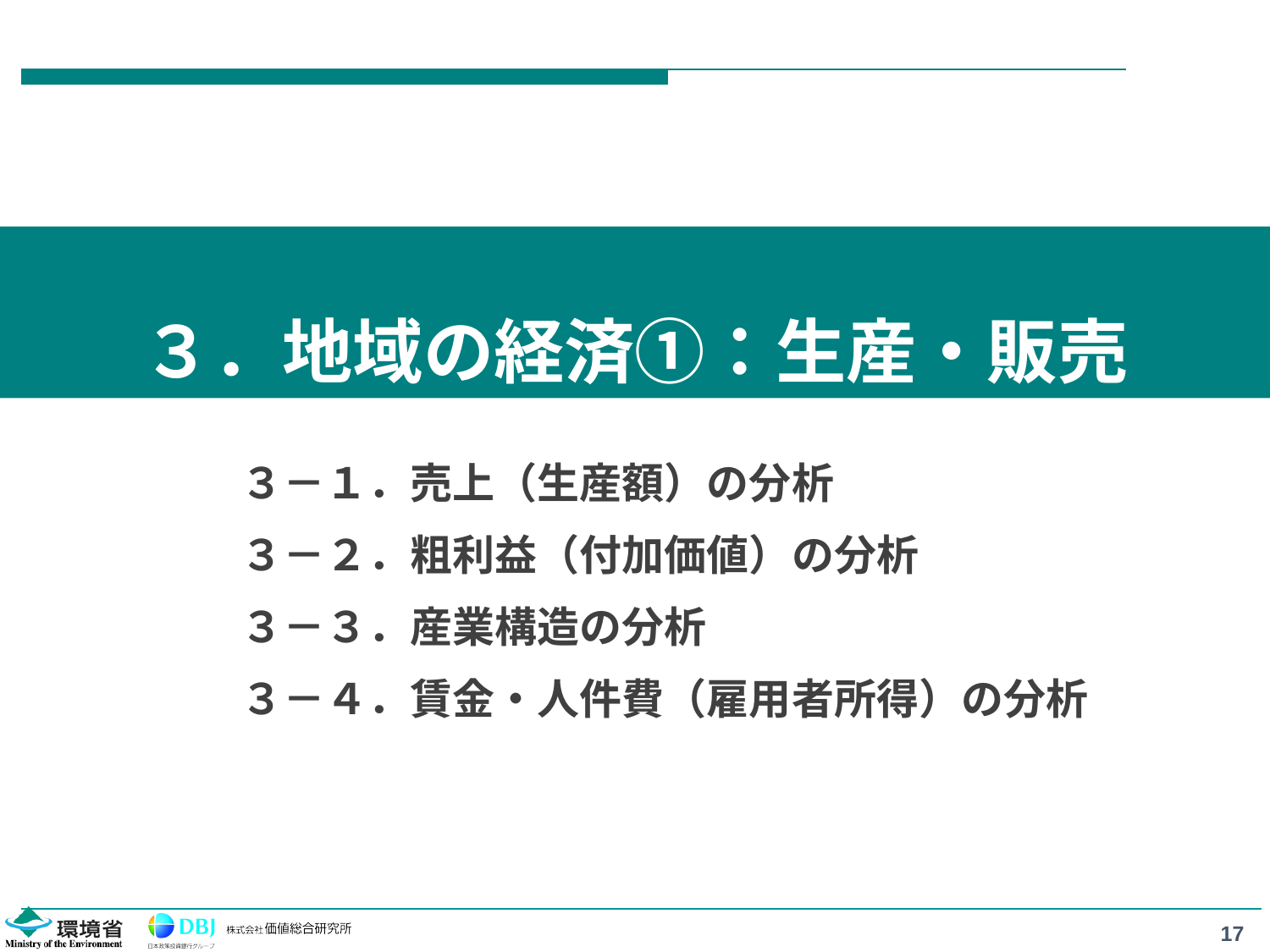

# ３．地域の経済①：生産・販売
３－１．売上（生産額）の分析
３－２．粗利益（付加価値）の分析
３－３．産業構造の分析
３－４．賃金・人件費（雇用者所得）の分析
17